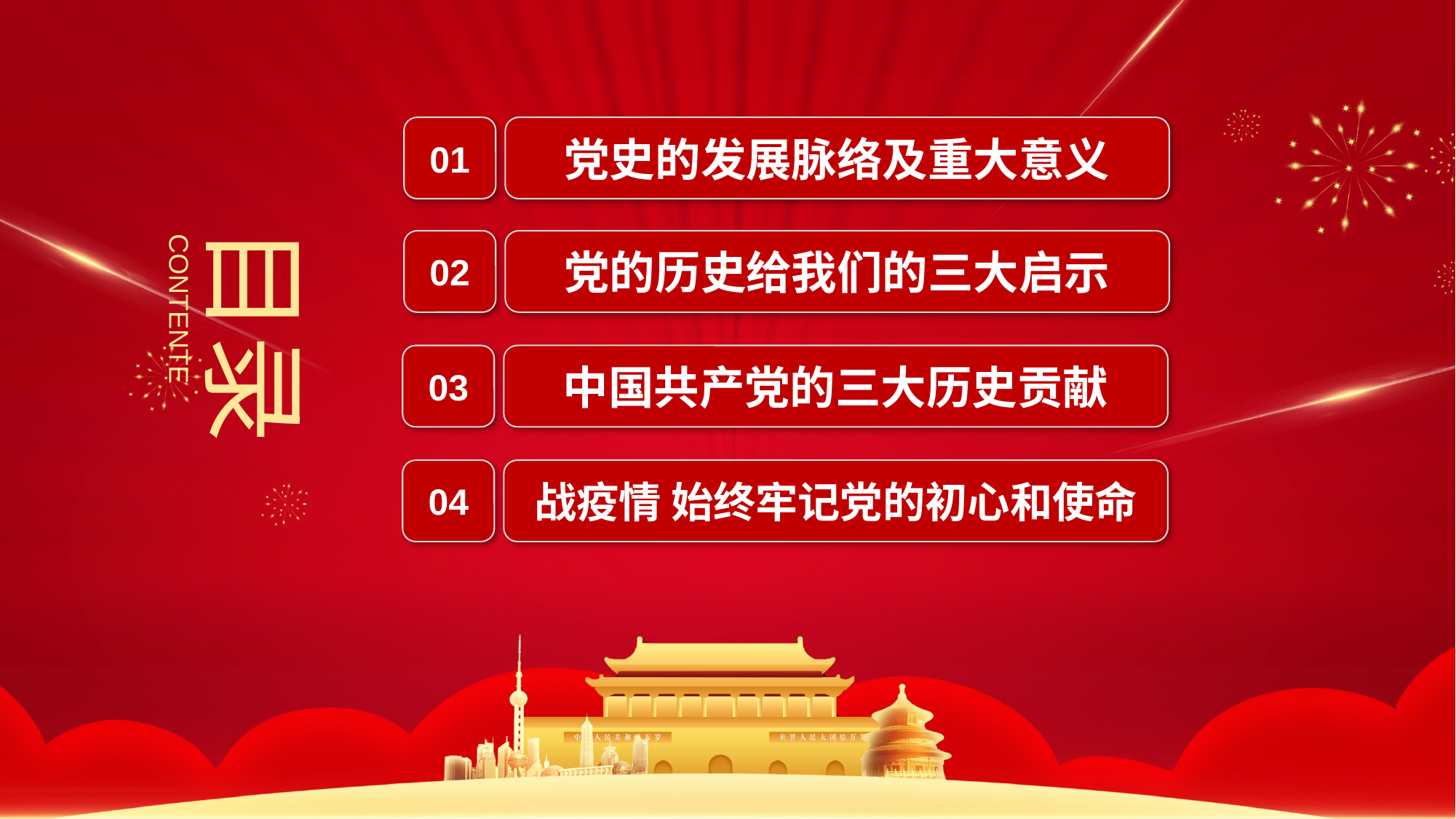

党史的发展脉络及重大意义
01
目录
CONTENTE
党的历史给我们的三大启示
02
中国共产党的三大历史贡献
03
战疫情 始终牢记党的初心和使命
04